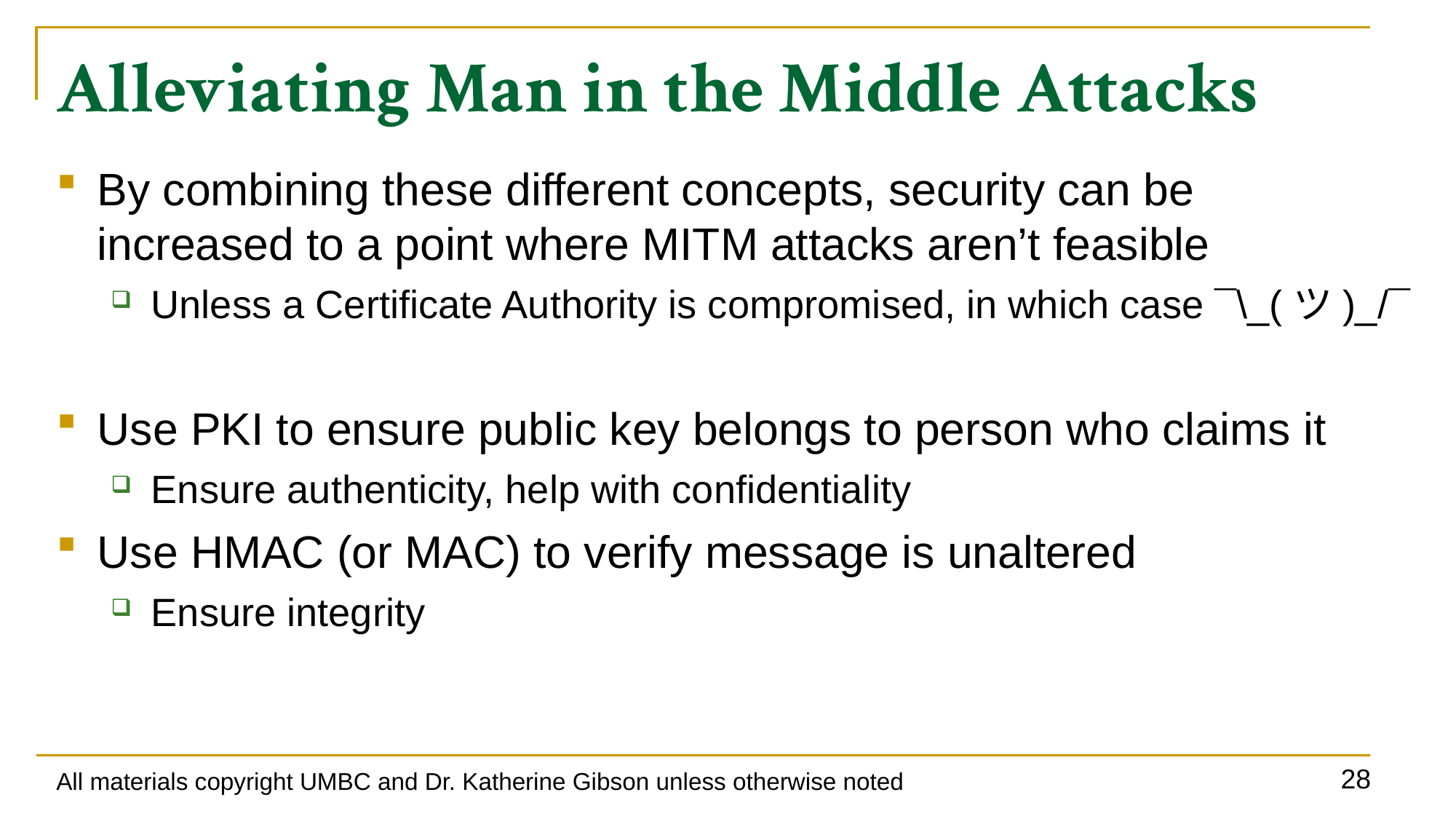

# Alleviating Man in the Middle Attacks
By combining these different concepts, security can be
increased to a point where MITM attacks aren’t feasible
Unless a Certificate Authority is compromised, in which case ¯\_(ツ)_/¯

Use PKI to ensure public key belongs to person who claims it
Ensure authenticity, help with confidentiality
Use HMAC (or MAC) to verify message is unaltered
Ensure integrity